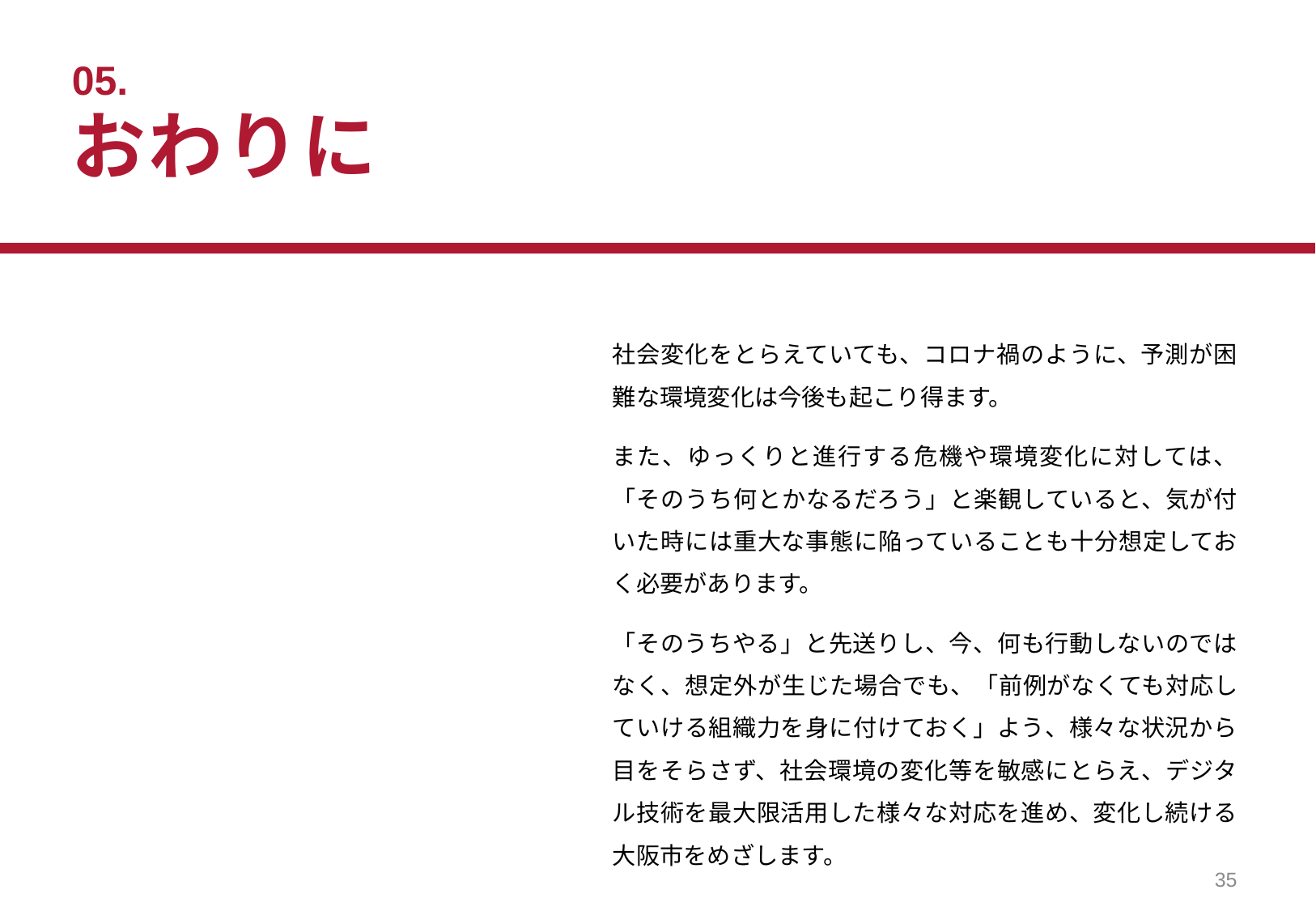

05.
# おわりに

社会変化をとらえていても、コロナ禍のように、予測が困難な環境変化は今後も起こり得ます。
また、ゆっくりと進行する危機や環境変化に対しては、「そのうち何とかなるだろう」と楽観していると、気が付いた時には重大な事態に陥っていることも十分想定しておく必要があります。
「そのうちやる」と先送りし、今、何も行動しないのではなく、想定外が生じた場合でも、「前例がなくても対応していける組織力を身に付けておく」よう、様々な状況から目をそらさず、社会環境の変化等を敏感にとらえ、デジタル技術を最大限活用した様々な対応を進め、変化し続ける大阪市をめざします。
35